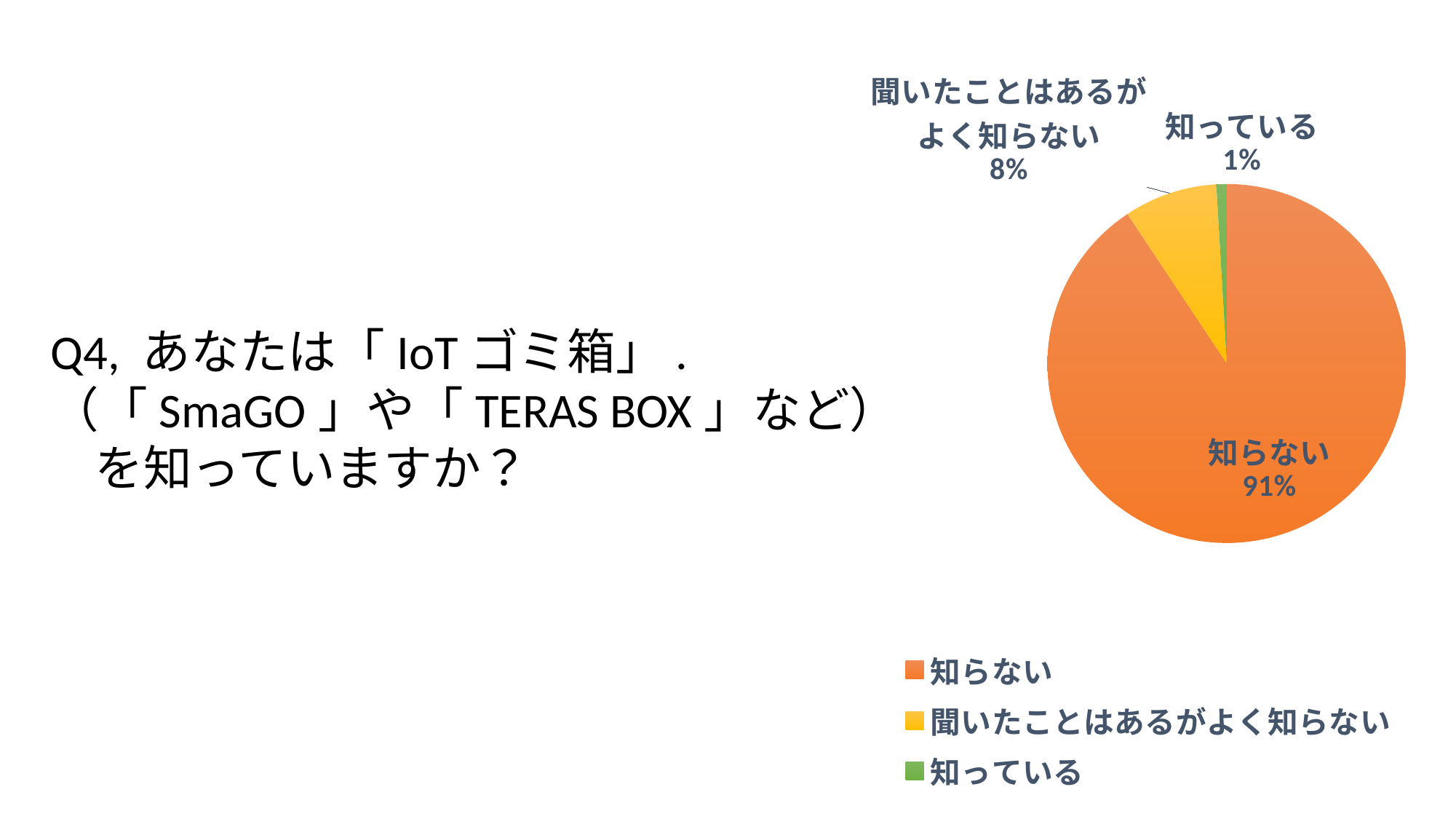

#

### Chart

| Category | 人数 |
|---|---|
| 知らない | 97.0 |
| 聞いたことはあるがよく知らない | 9.0 |
| 知っている | 1.0 |
Q4, あなたは「IoTゴミ箱」. （「SmaGO」や「TERAS BOX」など）
   を知っていますか？